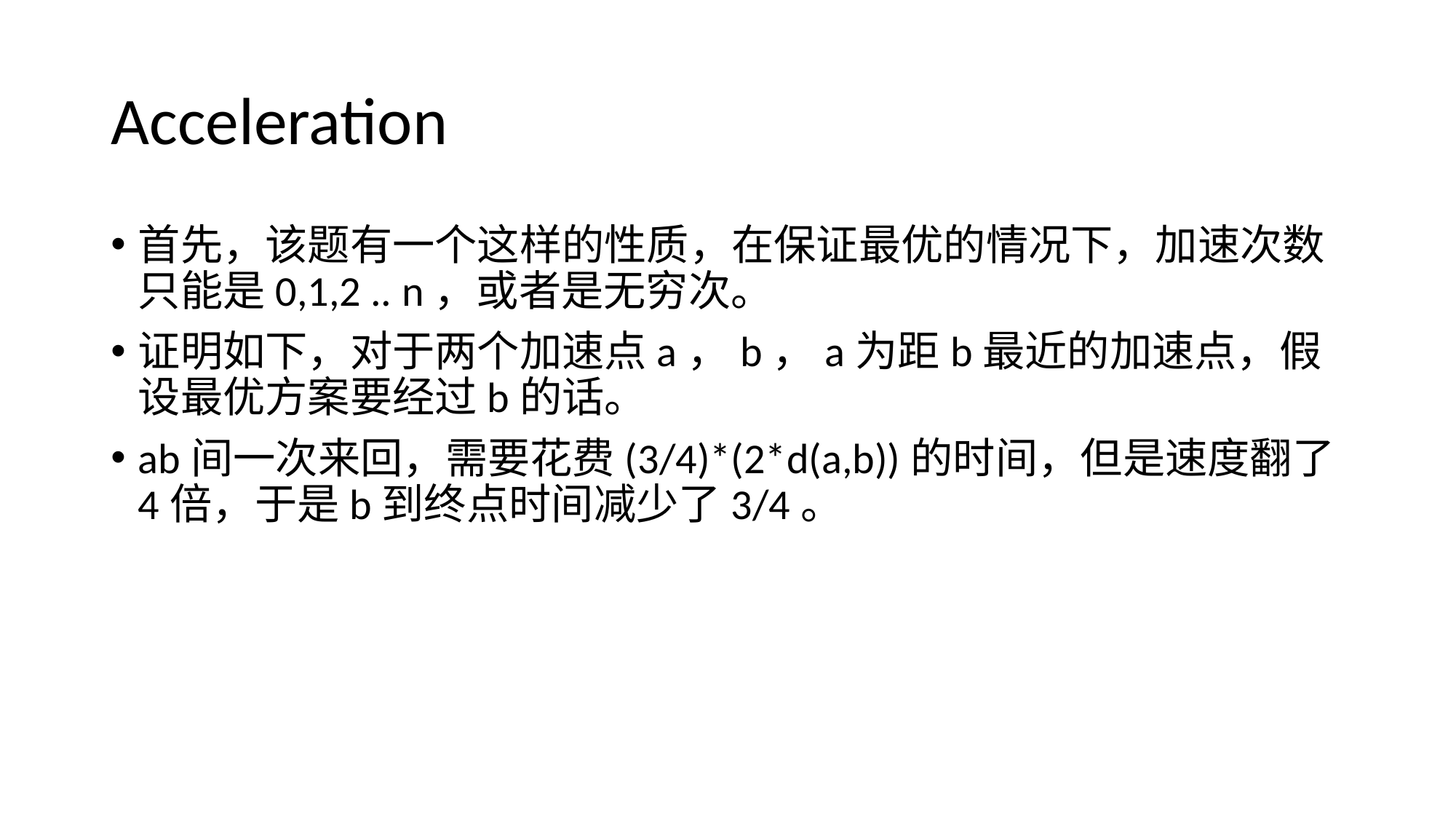

# Acceleration
首先，该题有一个这样的性质，在保证最优的情况下，加速次数只能是0,1,2 .. n，或者是无穷次。
证明如下，对于两个加速点a，b，a为距b最近的加速点，假设最优方案要经过b的话。
ab间一次来回，需要花费(3/4)*(2*d(a,b))的时间，但是速度翻了4倍，于是b到终点时间减少了3/4。